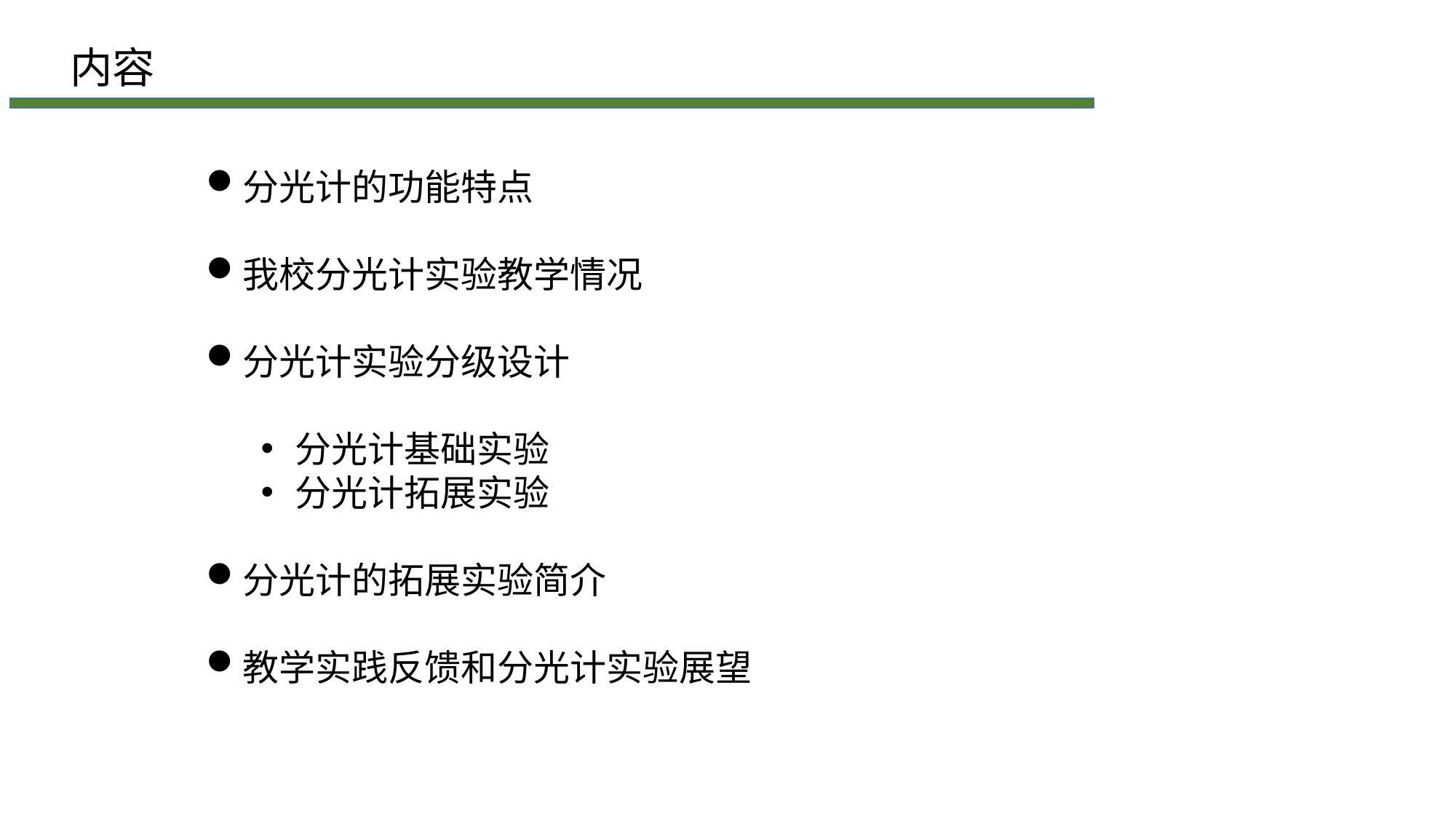

内容

分光计的功能特点

我校分光计实验教学情况

分光计实验分级设计

分光计基础实验
分光计拓展实验

分光计的拓展实验简介

教学实践反馈和分光计实验展望